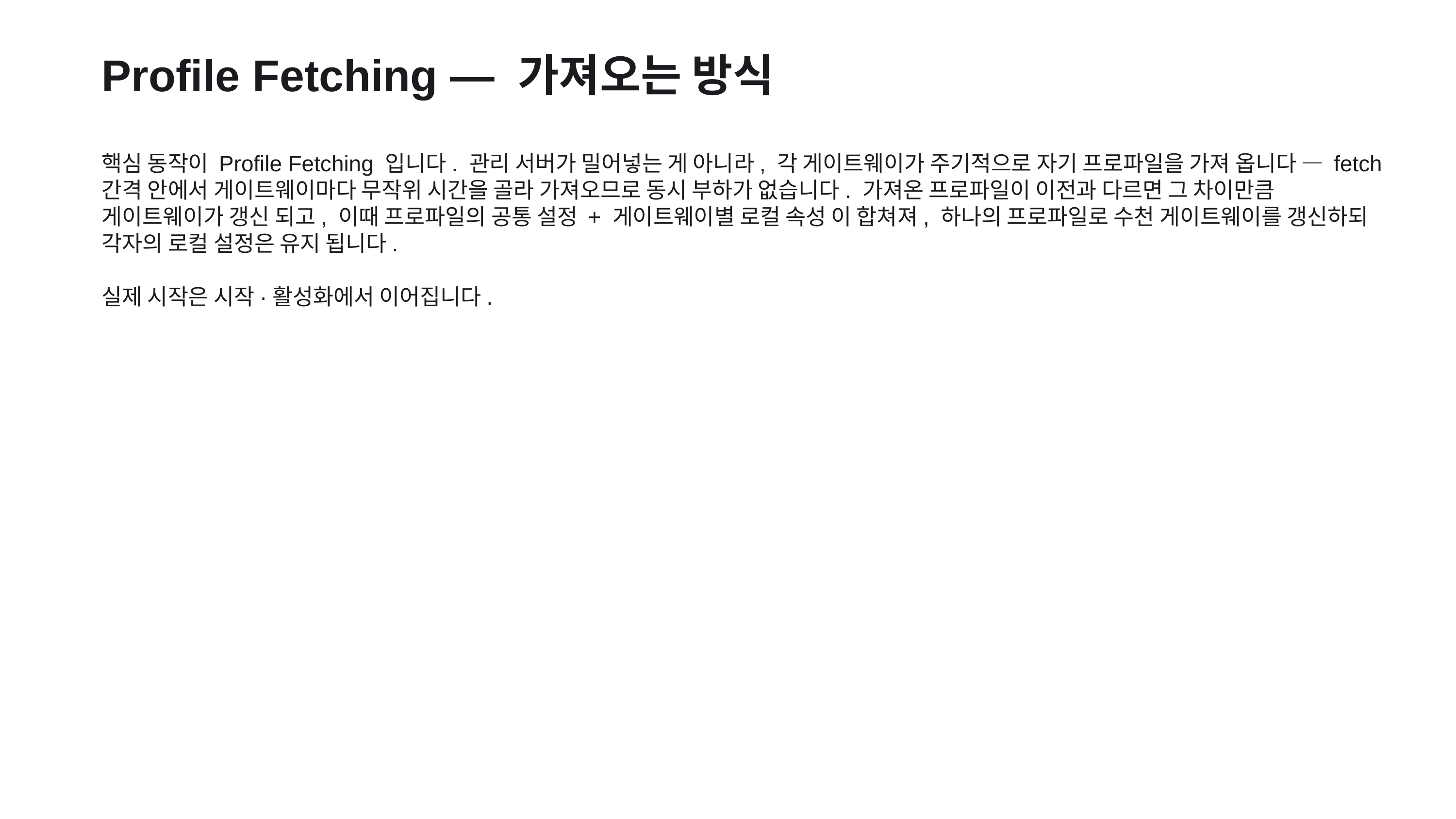

Profile Fetching — 가져오는 방식
핵심 동작이 Profile Fetching 입니다. 관리 서버가 밀어넣는 게 아니라, 각 게이트웨이가 주기적으로 자기 프로파일을 가져 옵니다 — fetch 간격 안에서 게이트웨이마다 무작위 시간을 골라 가져오므로 동시 부하가 없습니다. 가져온 프로파일이 이전과 다르면 그 차이만큼 게이트웨이가 갱신 되고, 이때 프로파일의 공통 설정 + 게이트웨이별 로컬 속성 이 합쳐져, 하나의 프로파일로 수천 게이트웨이를 갱신하되 각자의 로컬 설정은 유지 됩니다.

실제 시작은 시작·활성화에서 이어집니다.